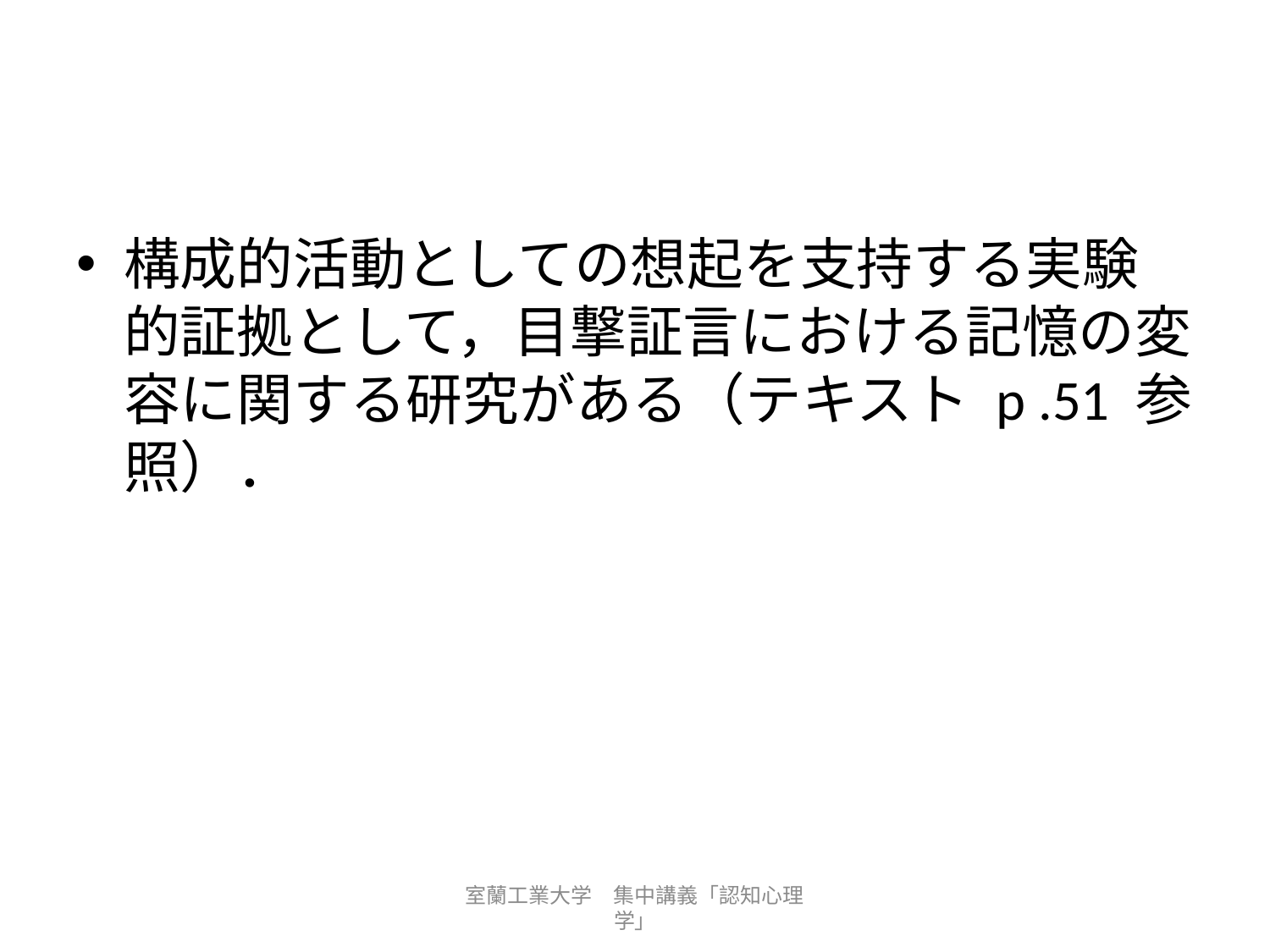

#
構成的活動としての想起を支持する実験的証拠として，目撃証言における記憶の変容に関する研究がある（テキスト p .51 参照）．
室蘭工業大学　集中講義「認知心理学」